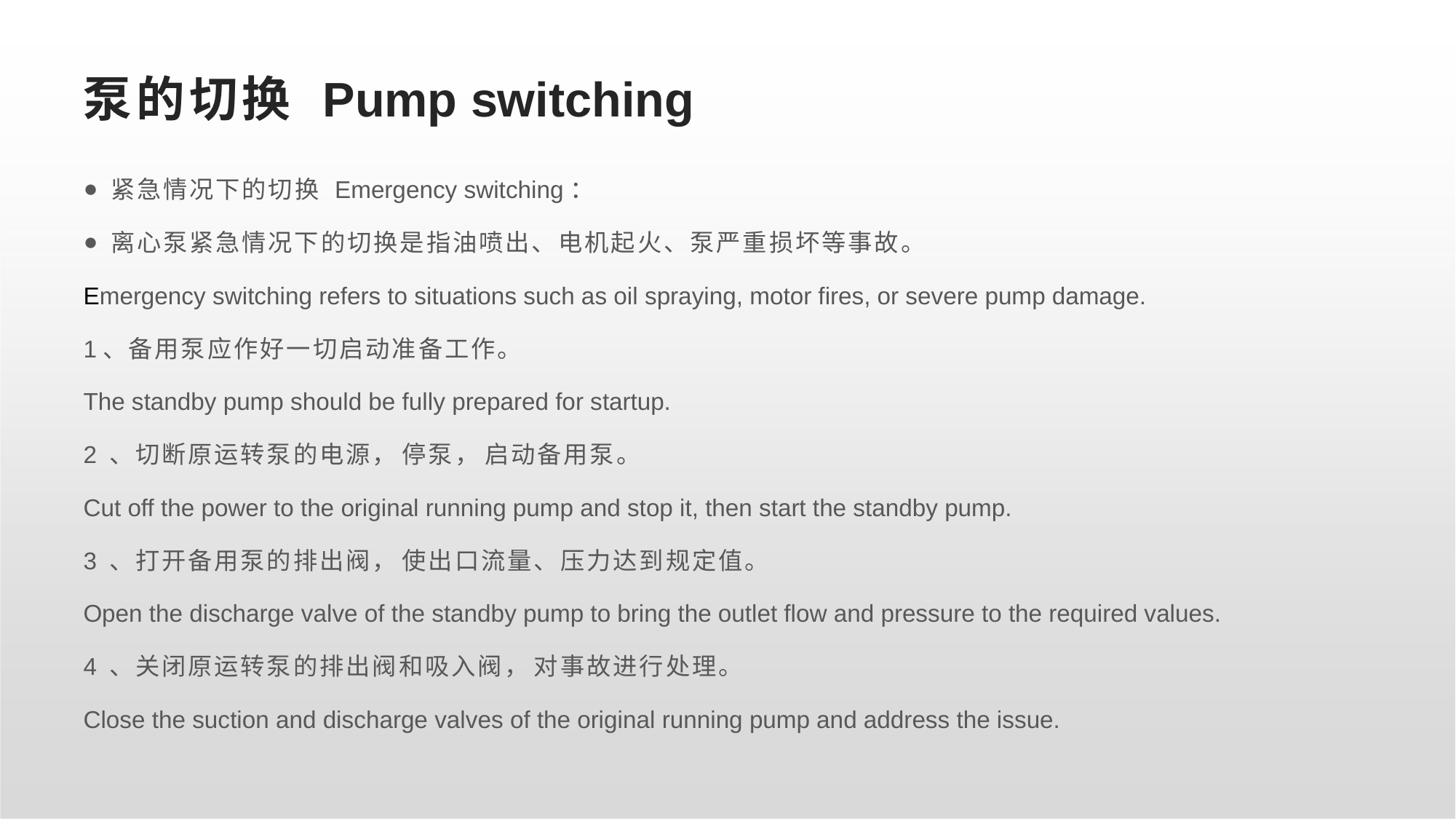

# 泵的切换 Pump switching
紧急情况下的切换 Emergency switching：
离心泵紧急情况下的切换是指油喷出、电机起火、泵严重损坏等事故。
Emergency switching refers to situations such as oil spraying, motor fires, or severe pump damage.
1、备用泵应作好一切启动准备工作。
The standby pump should be fully prepared for startup.
2 、切断原运转泵的电源， 停泵， 启动备用泵。
Cut off the power to the original running pump and stop it, then start the standby pump.
3 、打开备用泵的排出阀， 使出口流量、压力达到规定值。
Open the discharge valve of the standby pump to bring the outlet flow and pressure to the required values.
4 、关闭原运转泵的排出阀和吸入阀， 对事故进行处理。
Close the suction and discharge valves of the original running pump and address the issue.